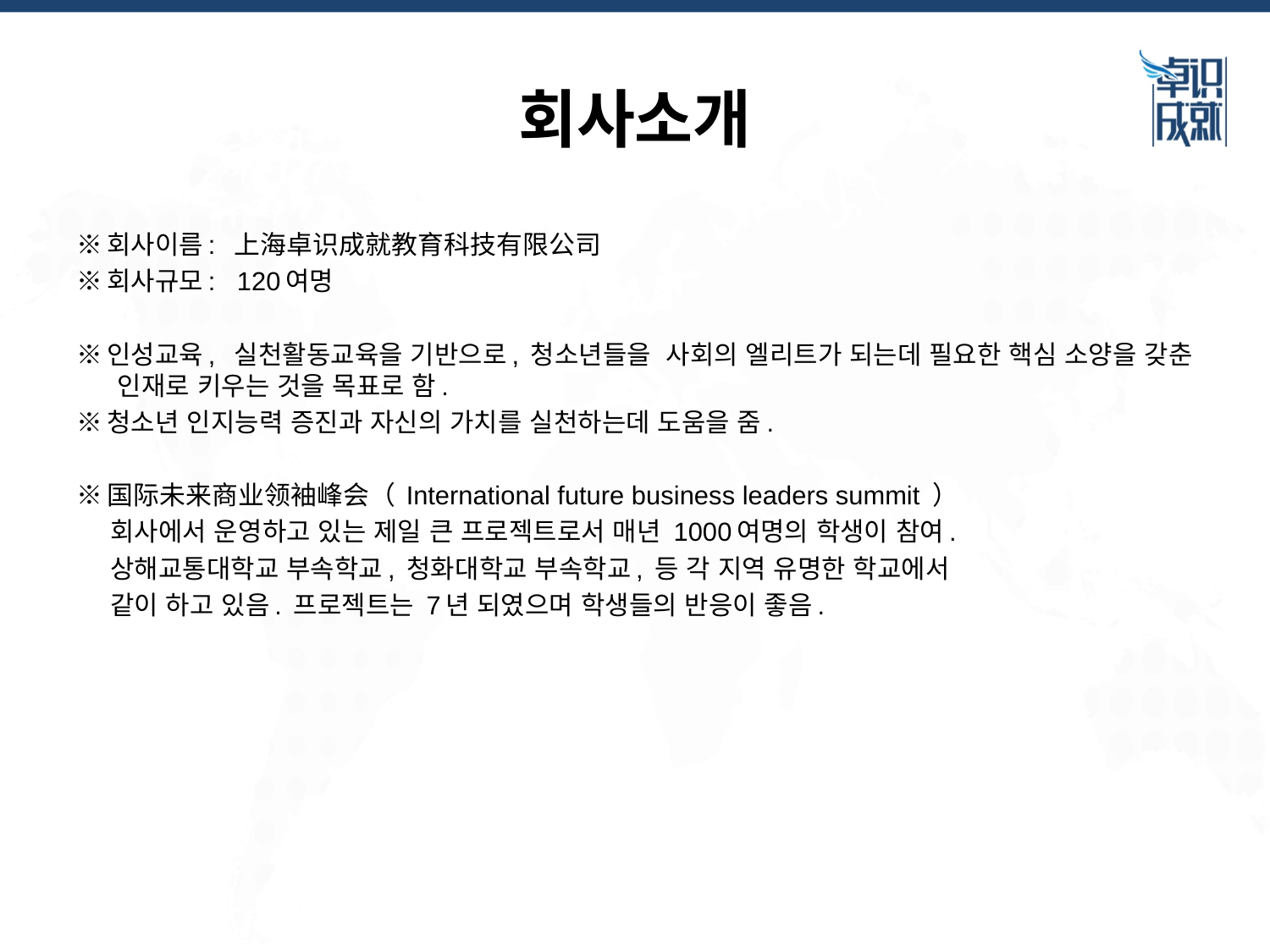

# 회사소개
※회사이름:  上海卓识成就教育科技有限公司
※회사규모:   120여명

※인성교육,  실천활동교육을 기반으로, 청소년들을  사회의 엘리트가 되는데 필요한 핵심 소양을 갖춘 인재로 키우는 것을 목표로 함.
※청소년 인지능력 증진과 자신의 가치를 실천하는데 도움을 줌.

※国际未来商业领袖峰会（ International future business leaders summit ）
    회사에서 운영하고 있는 제일 큰 프로젝트로서 매년 1000여명의 학생이 참여.
    상해교통대학교 부속학교, 청화대학교 부속학교, 등 각 지역 유명한 학교에서
    같이 하고 있음. 프로젝트는 7년 되였으며 학생들의 반응이 좋음.